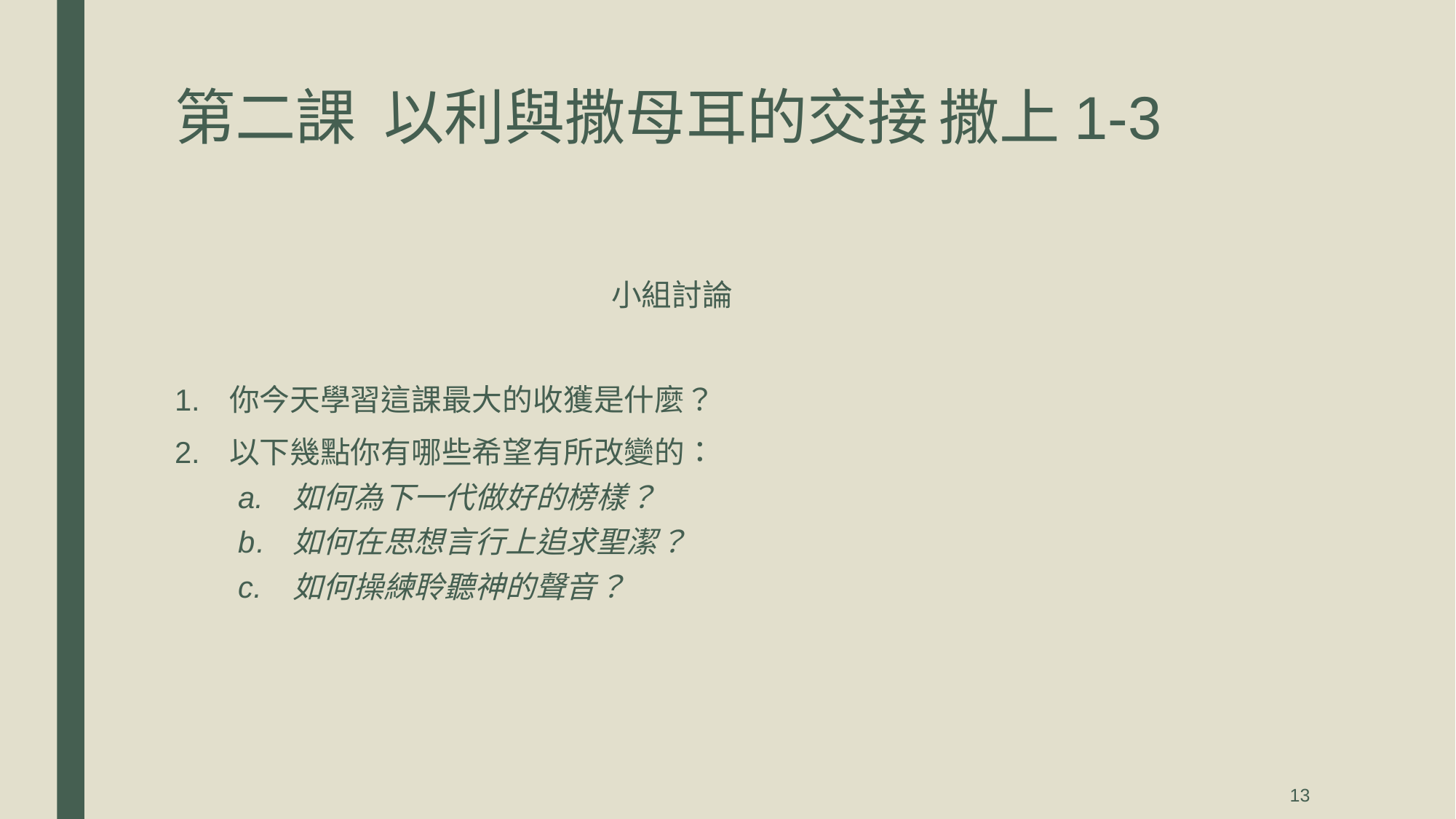

# 第二課  以利與撒母耳的交接	撒上1-3
				小組討論

你今天學習這課最大的收獲是什麼？
以下幾點你有哪些希望有所改變的：
如何為下一代做好的榜樣？
如何在思想言行上追求聖潔？
如何操練聆聽神的聲音？

13